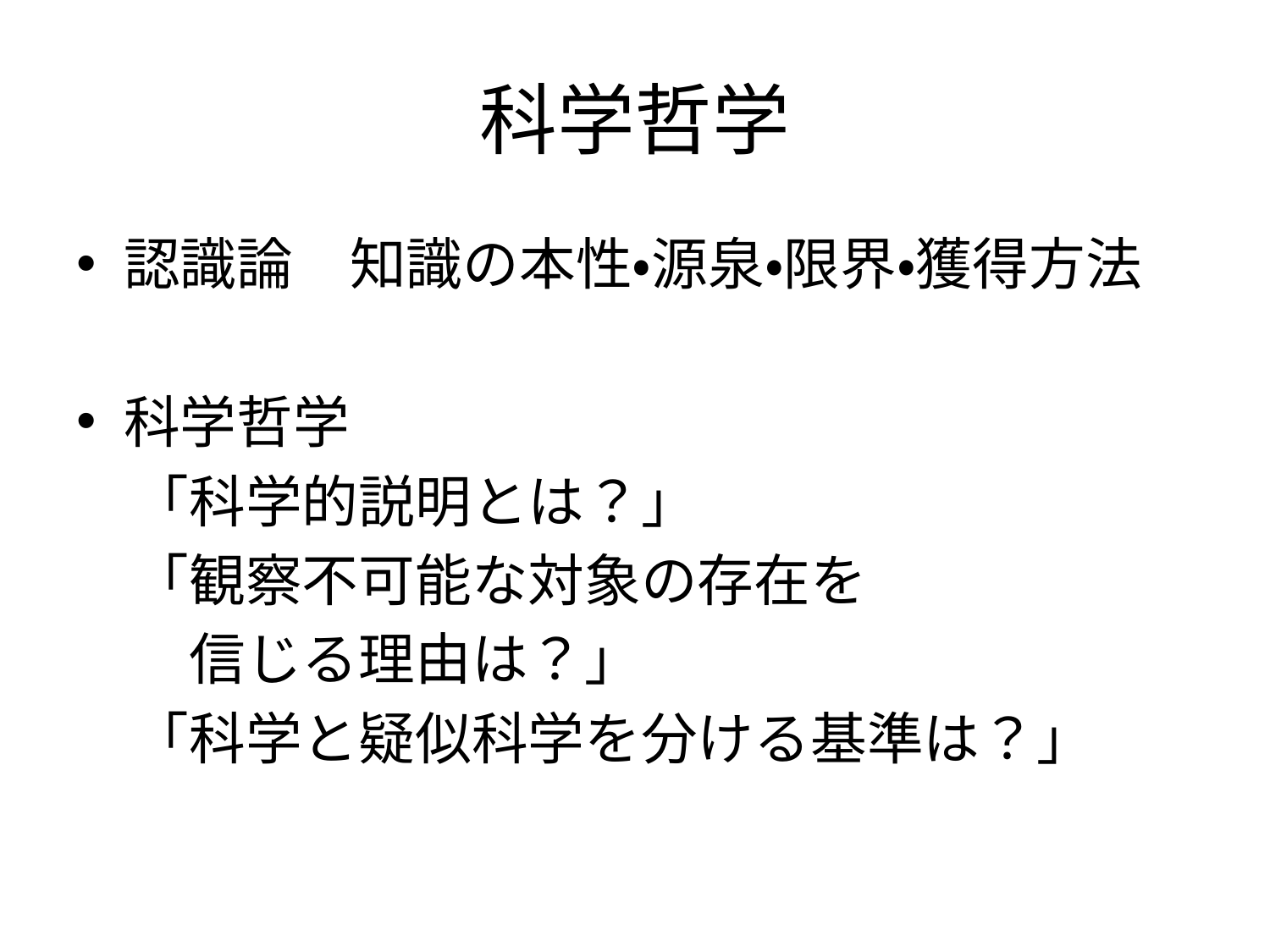

# 科学哲学
認識論　知識の本性・源泉・限界・獲得方法

科学哲学
　「科学的説明とは？」
　「観察不可能な対象の存在を
　　信じる理由は？」
　「科学と疑似科学を分ける基準は？」